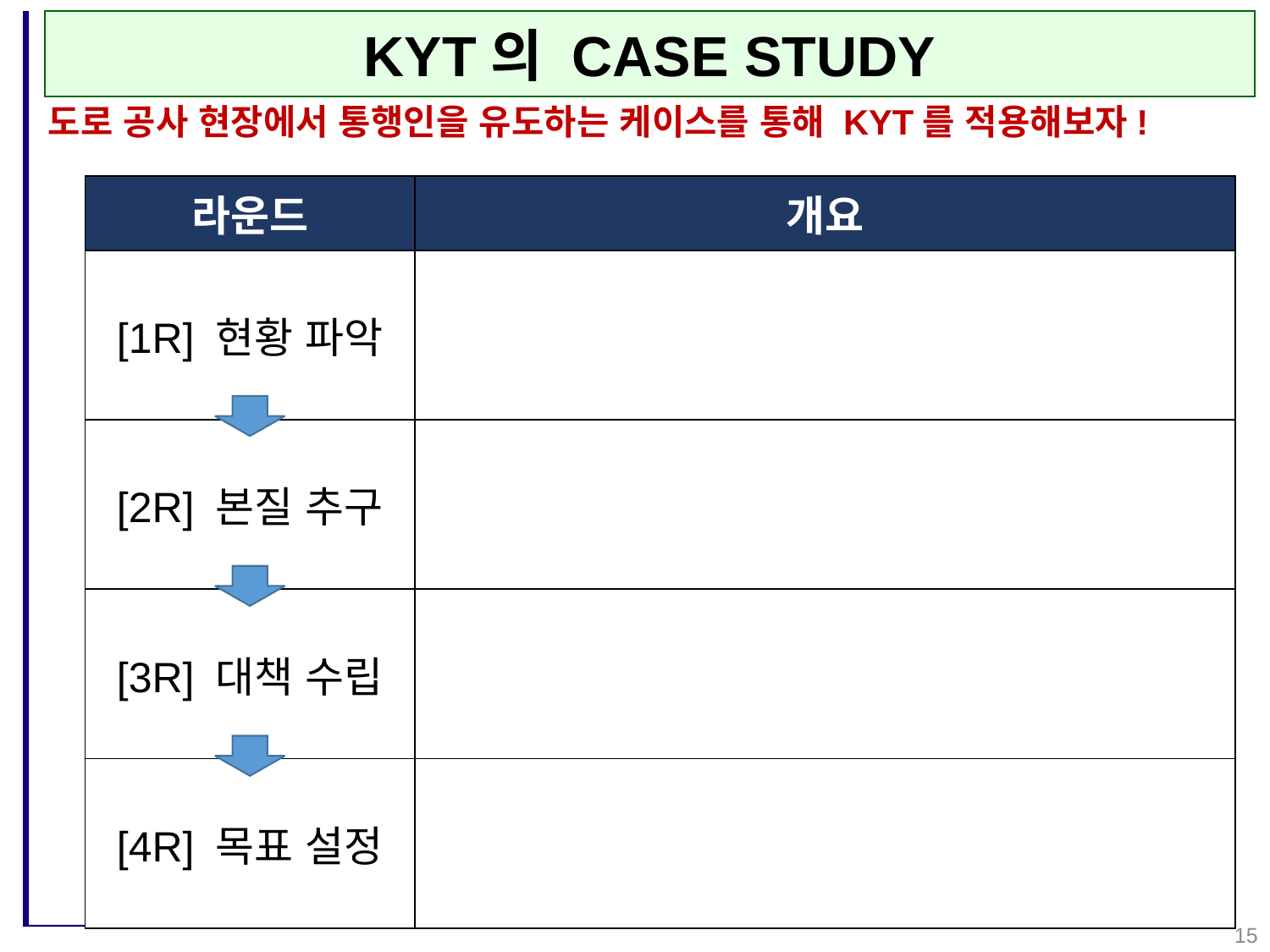

KYT의 CASE STUDY
도로 공사 현장에서 통행인을 유도하는 케이스를 통해 KYT를 적용해보자!
| 라운드 | 개요 |
| --- | --- |
| [1R] 현황 파악 |  |
| [2R] 본질 추구 |  |
| [3R] 대책 수립 |  |
| [4R] 목표 설정 |  |

15